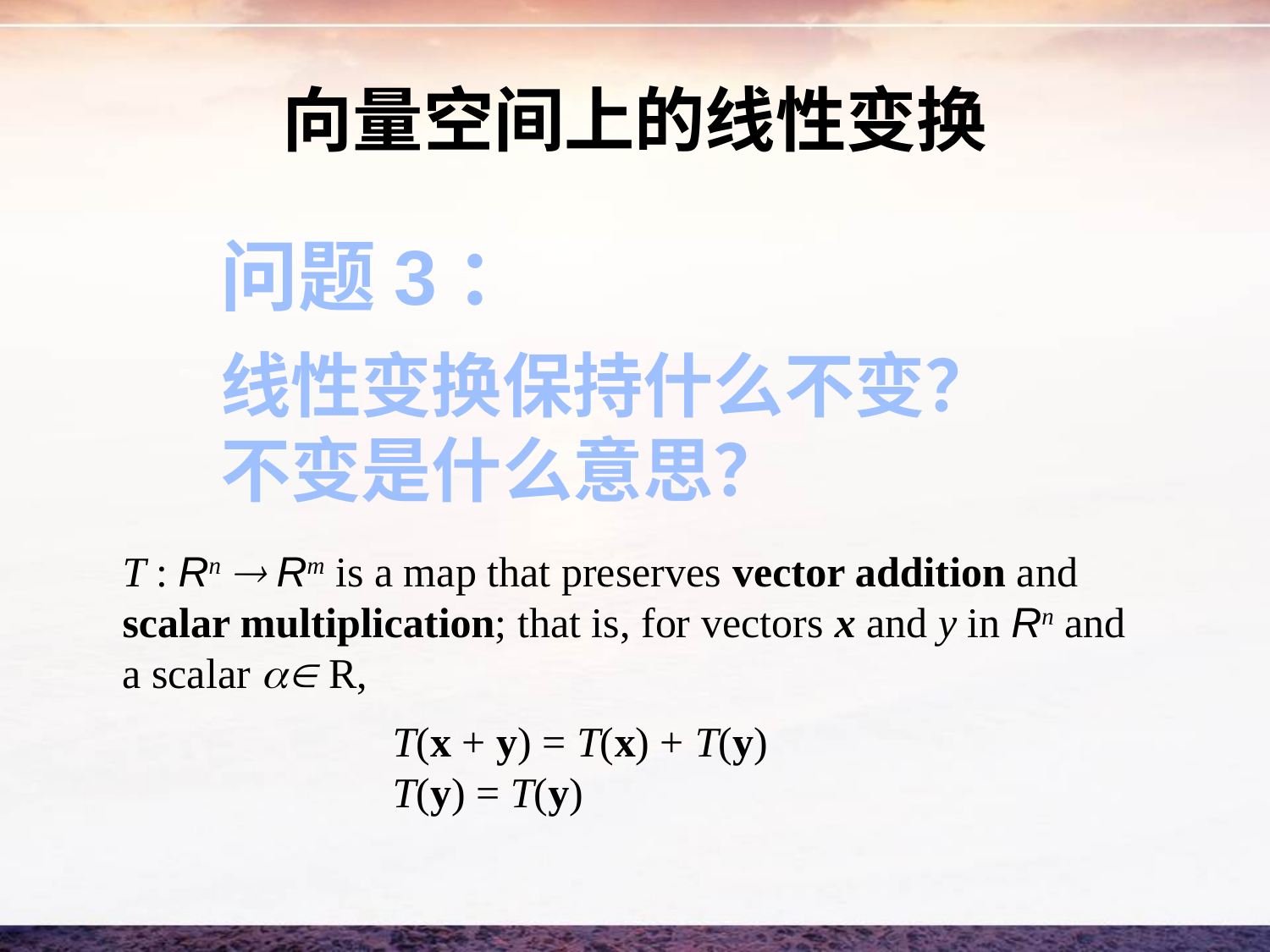

# 向量空间上的线性变换
问题3：
线性变换保持什么不变？不变是什么意思？
T : Rn → Rm is a map that preserves vector addition and
scalar multiplication; that is, for vectors x and y in Rn and a scalar α∈ R,
T(x + y) = T(x) + T(y)
T(y) = T(y)